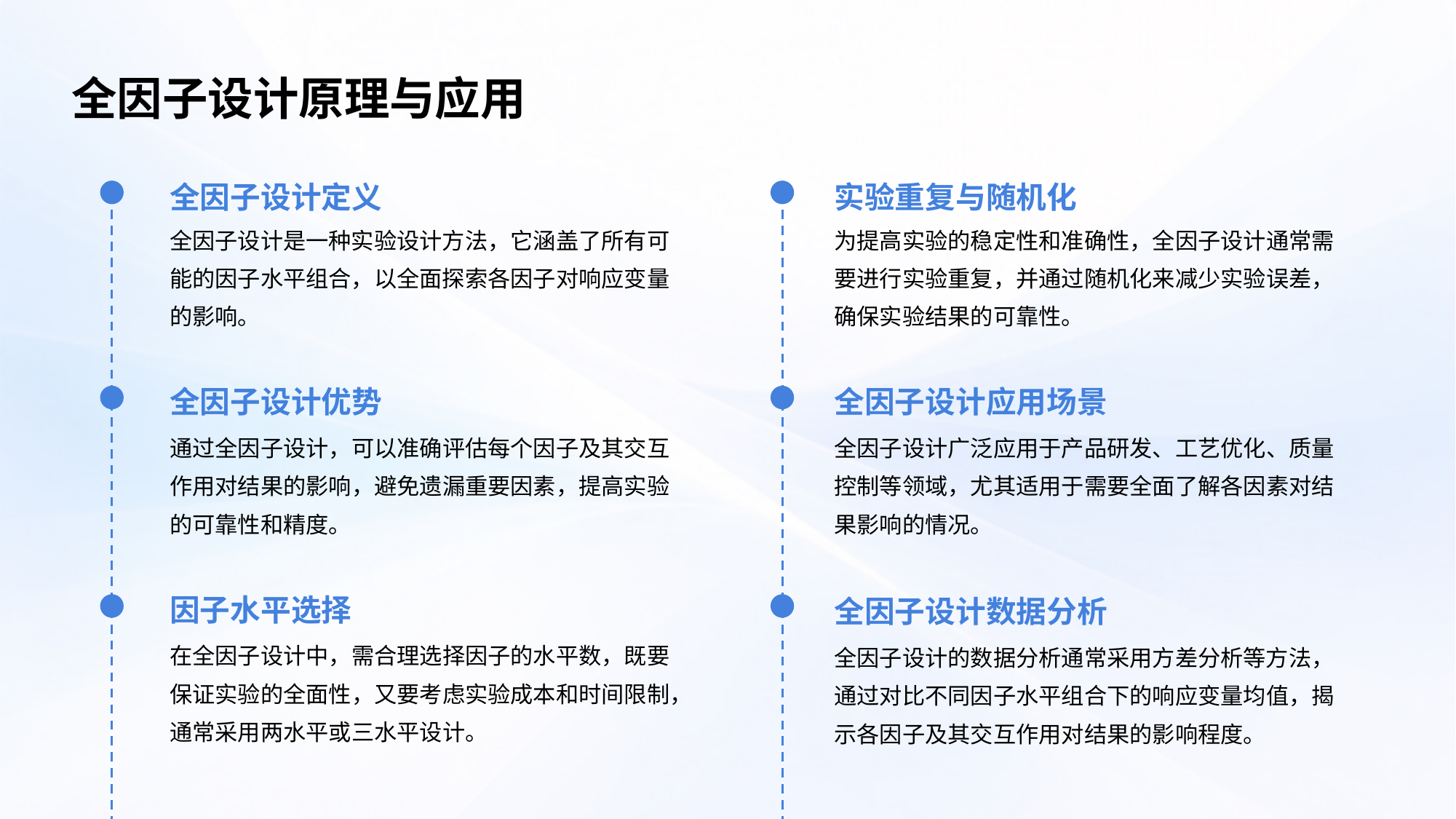

全因子设计原理与应用
全因子设计定义
实验重复与随机化

全因子设计是一种实验设计方法，它涵盖了所有可能的因子水平组合，以全面探索各因子对响应变量的影响。
为提高实验的稳定性和准确性，全因子设计通常需要进行实验重复，并通过随机化来减少实验误差，确保实验结果的可靠性。
全因子设计优势
全因子设计应用场景
通过全因子设计，可以准确评估每个因子及其交互作用对结果的影响，避免遗漏重要因素，提高实验的可靠性和精度。
全因子设计广泛应用于产品研发、工艺优化、质量控制等领域，尤其适用于需要全面了解各因素对结果影响的情况。
因子水平选择
全因子设计数据分析
在全因子设计中，需合理选择因子的水平数，既要保证实验的全面性，又要考虑实验成本和时间限制，通常采用两水平或三水平设计。
全因子设计的数据分析通常采用方差分析等方法，通过对比不同因子水平组合下的响应变量均值，揭示各因子及其交互作用对结果的影响程度。